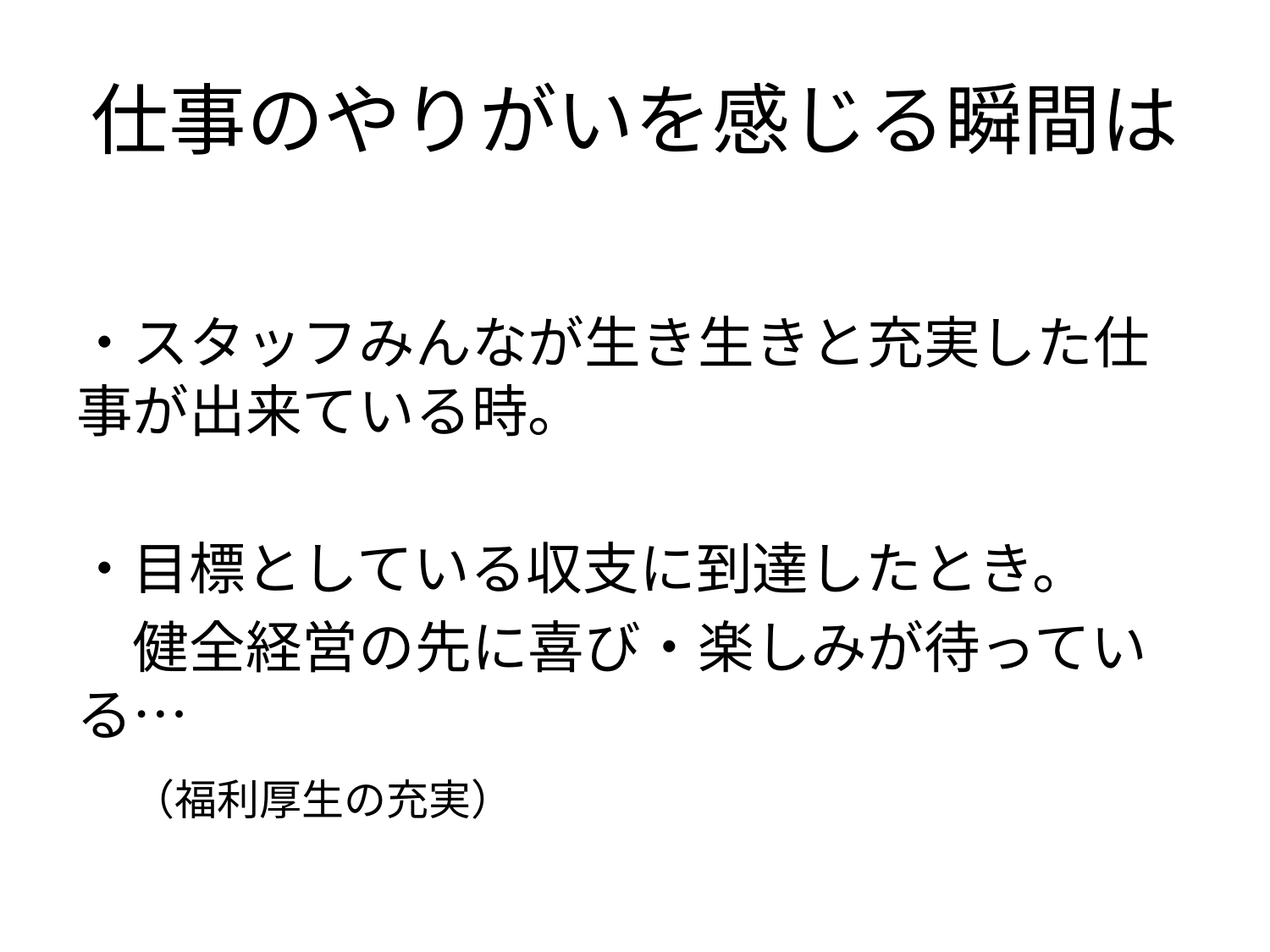

# 仕事のやりがいを感じる瞬間は

・スタッフみんなが生き生きと充実した仕事が出来ている時。

・目標としている収支に到達したとき。
　健全経営の先に喜び・楽しみが待っている…
　（福利厚生の充実）